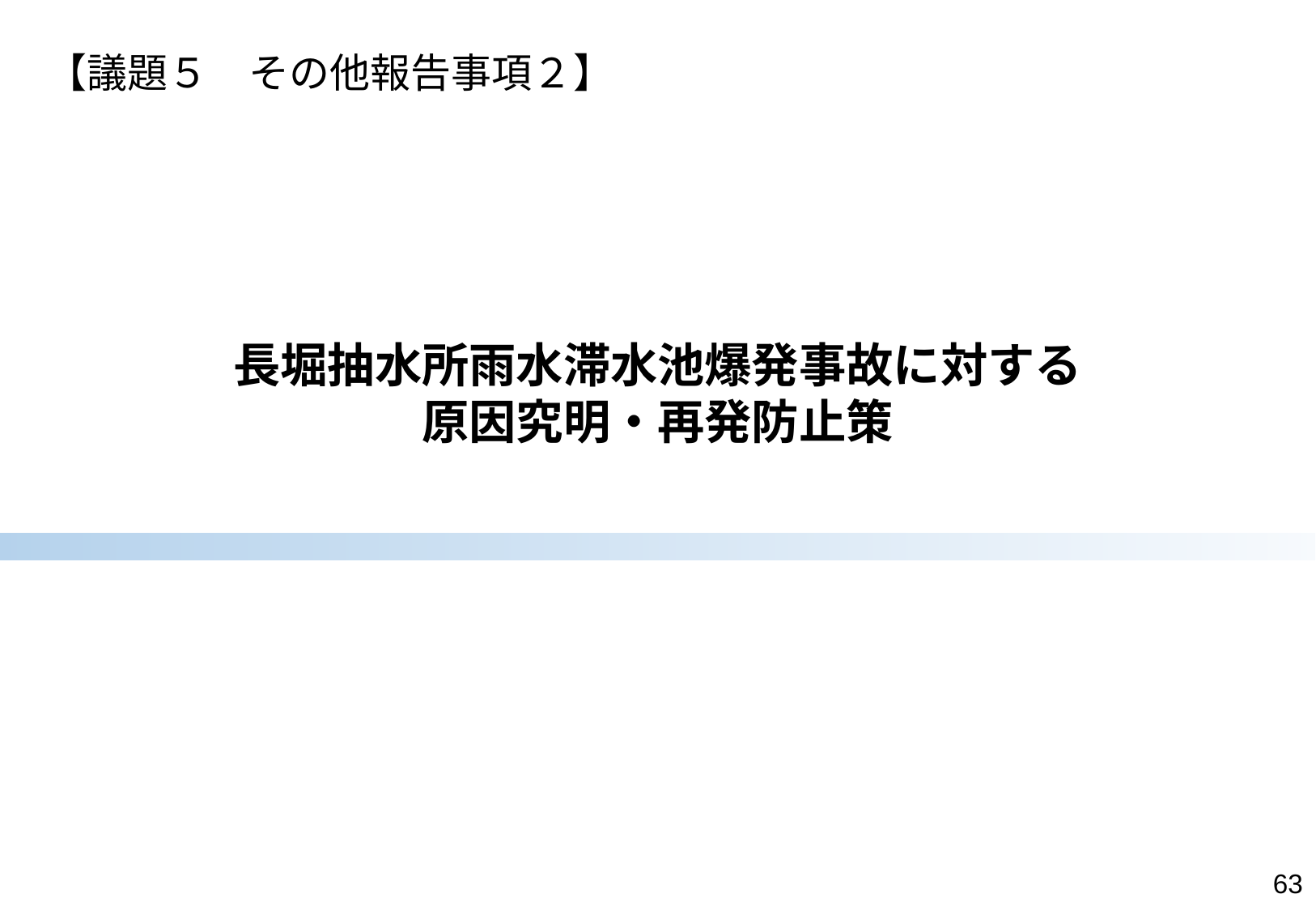

【議題５　その他報告事項２】
長堀抽水所雨水滞水池爆発事故に対する
原因究明・再発防止策
63